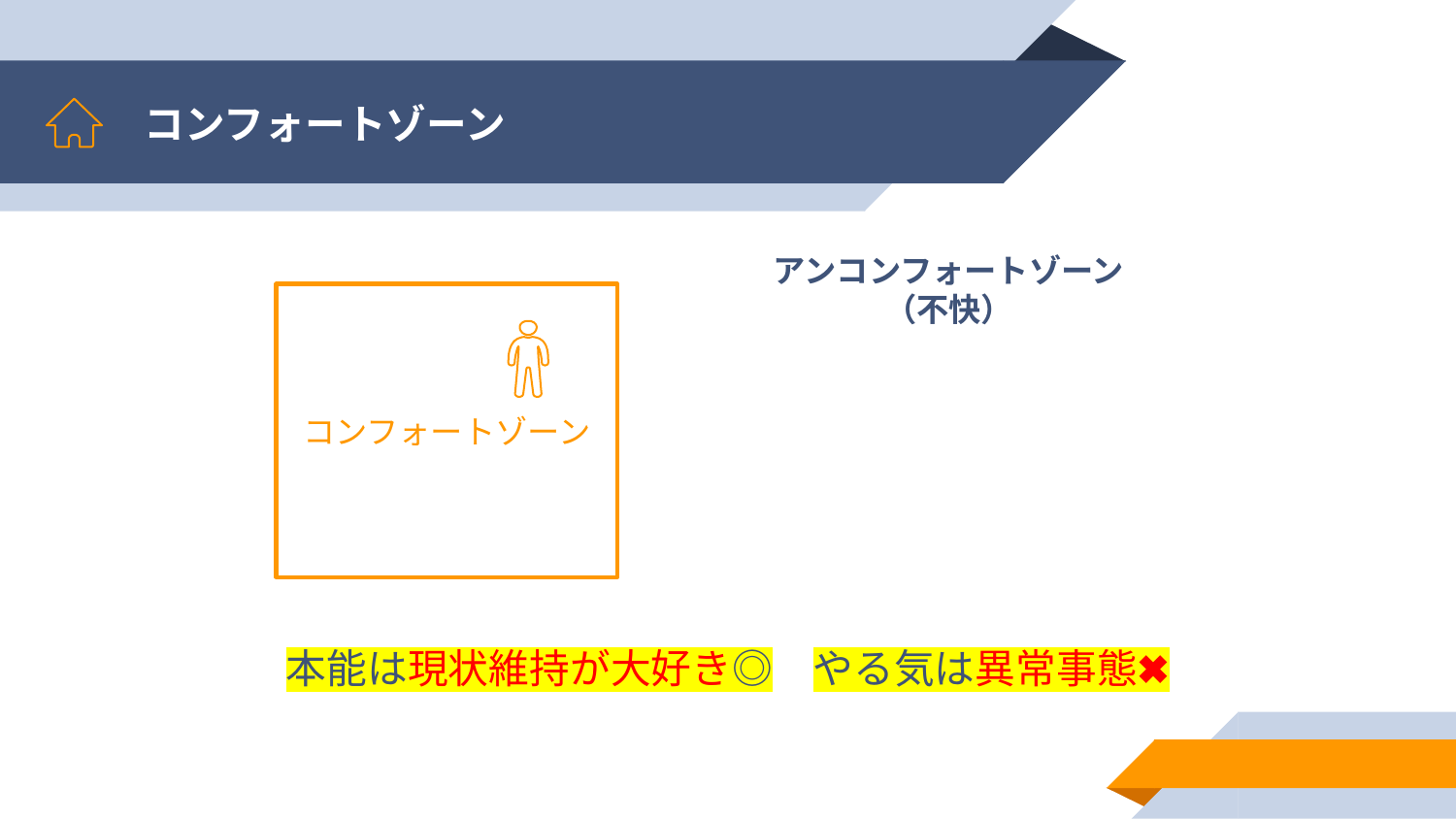

# コンフォートゾーン

アンコンフォートゾーン
（不快）
コンフォートゾーン

本能は現状維持が大好き◎　やる気は異常事態✖